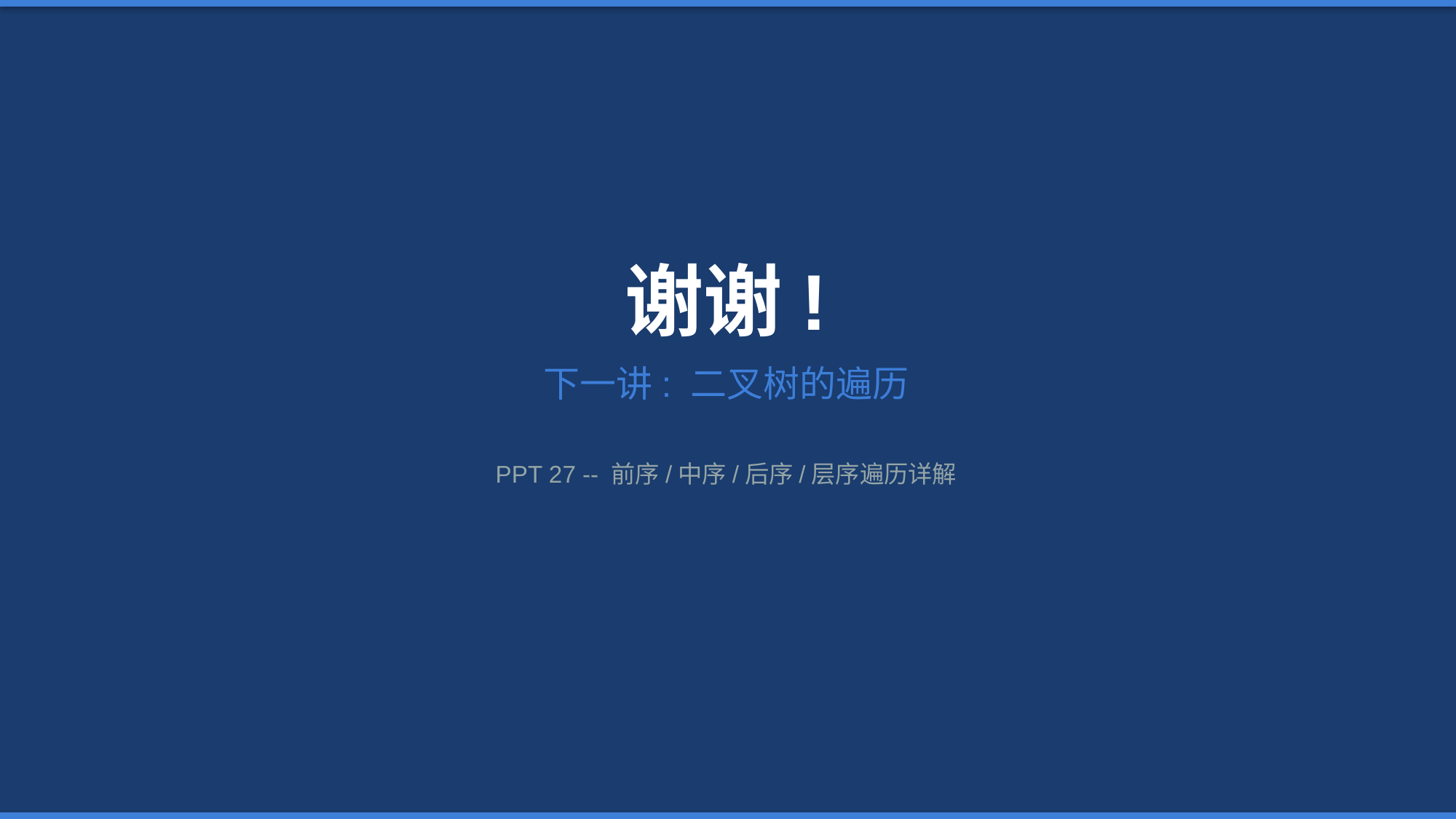

谢谢!
下一讲: 二叉树的遍历
PPT 27 -- 前序/中序/后序/层序遍历详解